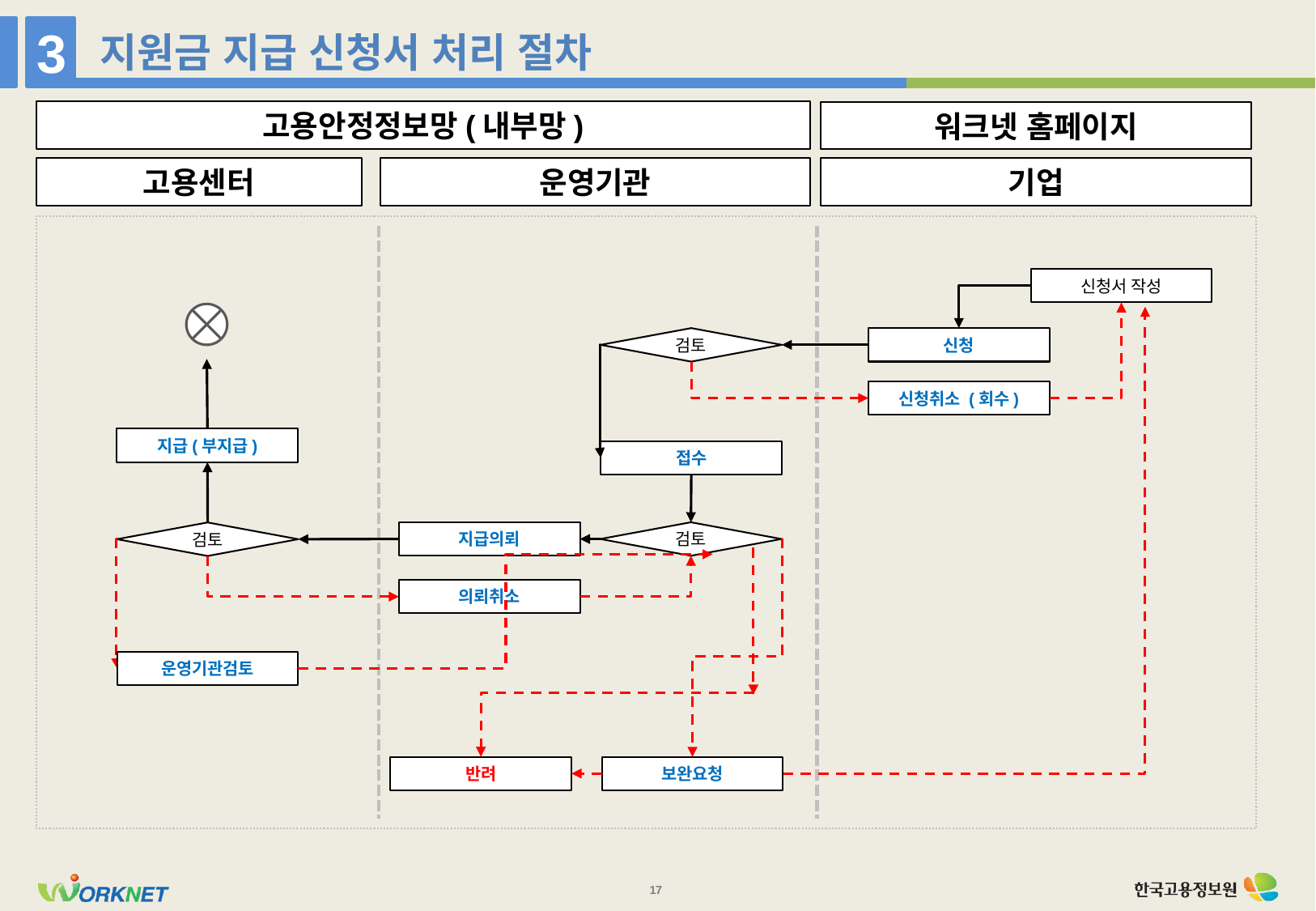

3
지원금 지급 신청서 처리 절차
고용안정정보망(내부망)
워크넷 홈페이지
고용센터
운영기관
기업

신청서 작성

검토
신청
신청취소 (회수)
지급(부지급)
접수
지급의뢰
검토
검토
의뢰취소
운영기관검토
반려
보완요청